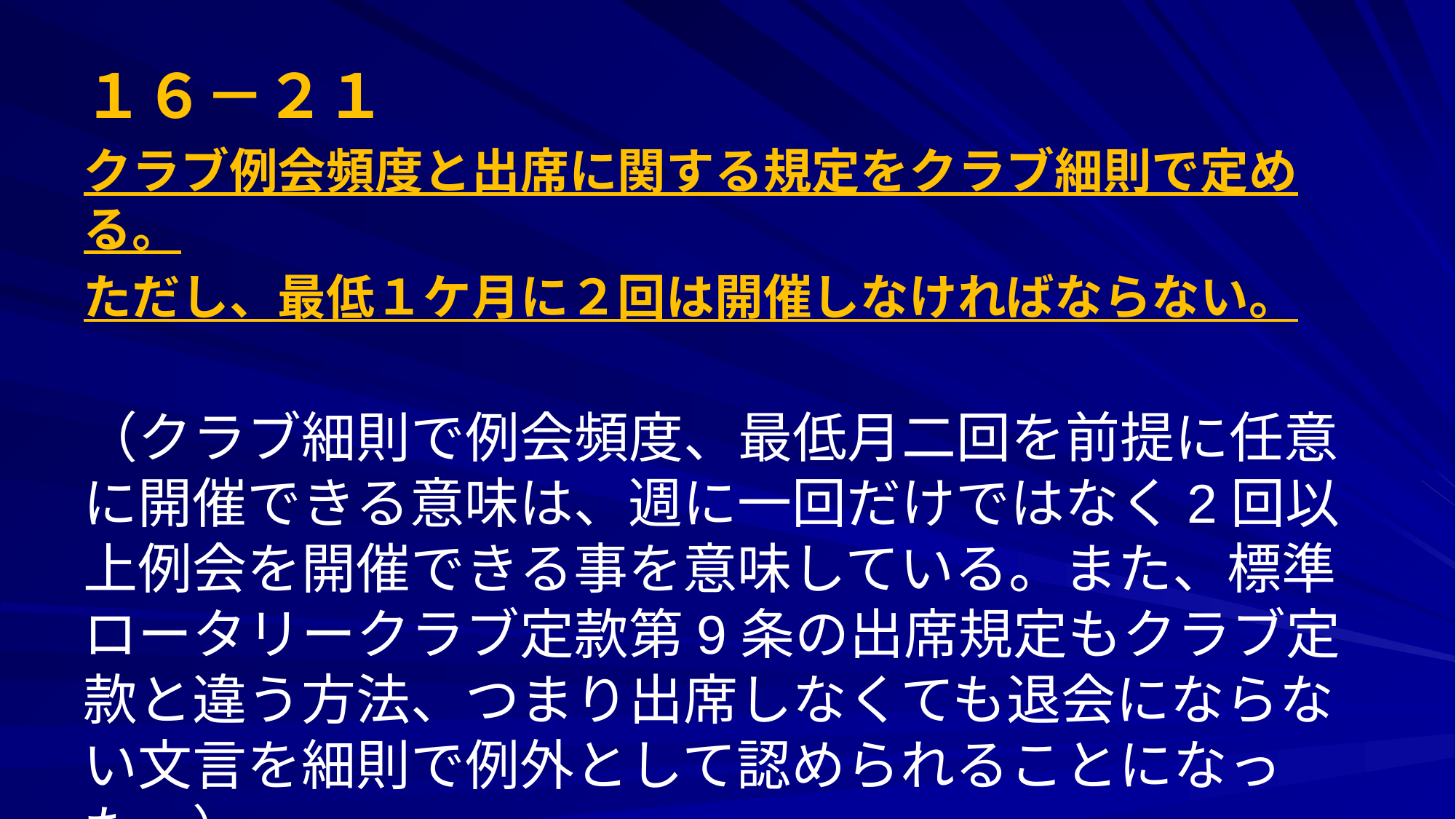

１６－２１
クラブ例会頻度と出席に関する規定をクラブ細則で定める。
ただし、最低１ケ月に２回は開催しなければならない。

（クラブ細則で例会頻度、最低月二回を前提に任意に開催できる意味は、週に一回だけではなく2回以上例会を開催できる事を意味している。また、標準ロータリークラブ定款第9条の出席規定もクラブ定款と違う方法、つまり出席しなくても退会にならない文言を細則で例外として認められることになった。）